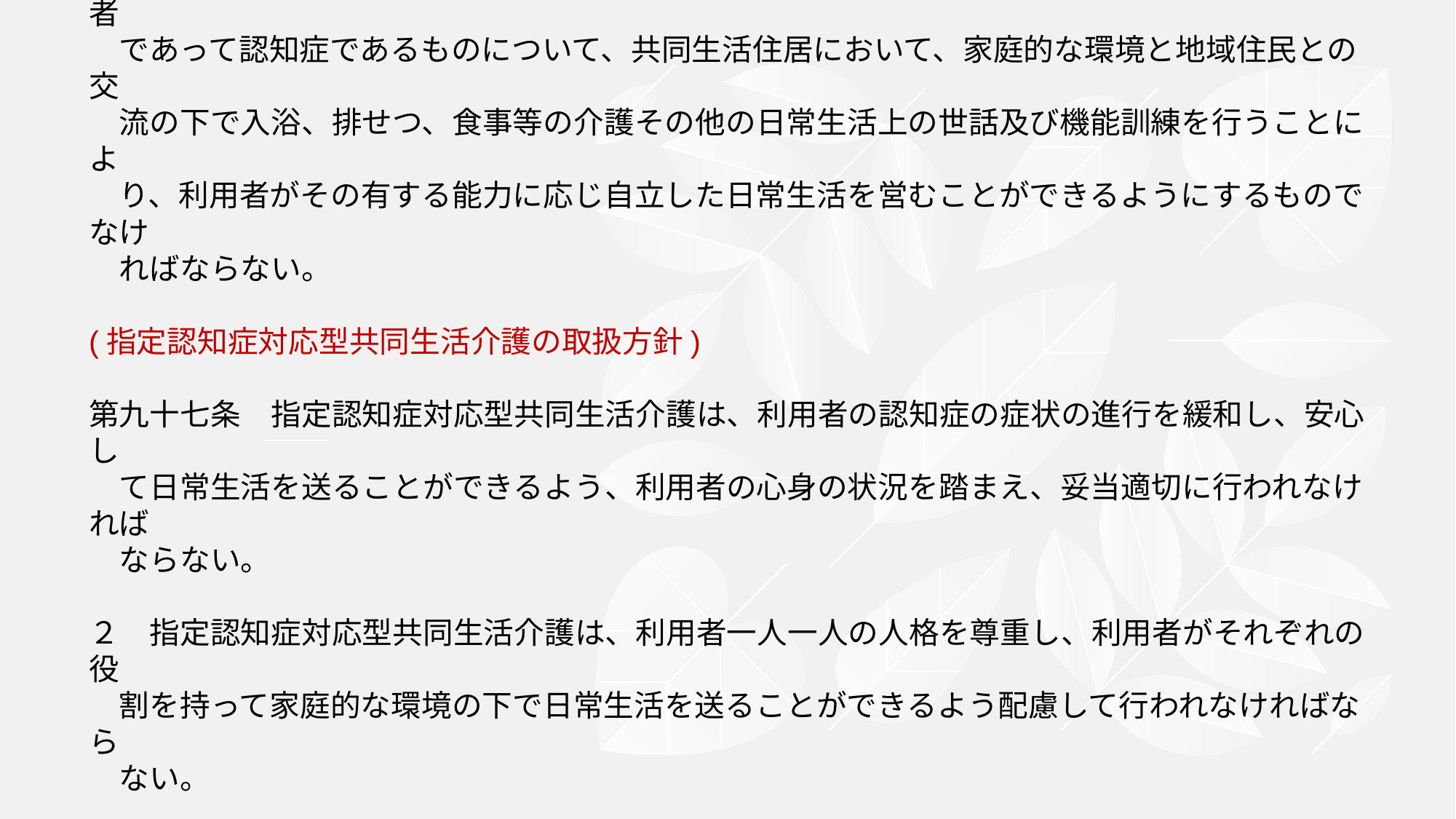

# ◎認知症対応型共同生活介護 第八十九条　指定地域密着型サービスに該当する認知症対応型共同生活介護の事業は、要介護者 　であって認知症であるものについて、共同生活住居において、家庭的な環境と地域住民との交 　流の下で入浴、排せつ、食事等の介護その他の日常生活上の世話及び機能訓練を行うことによ 　り、利用者がその有する能力に応じ自立した日常生活を営むことができるようにするものでなけ 　ればならない。 (指定認知症対応型共同生活介護の取扱方針) 第九十七条　指定認知症対応型共同生活介護は、利用者の認知症の症状の進行を緩和し、安心し 　て日常生活を送ることができるよう、利用者の心身の状況を踏まえ、妥当適切に行われなければ 　ならない。 ２　指定認知症対応型共同生活介護は、利用者一人一人の人格を尊重し、利用者がそれぞれの役 　割を持って家庭的な環境の下で日常生活を送ることができるよう配慮して行われなければなら 　ない。 ３　指定認知症対応型共同生活介護は、認知症対応型共同生活介護計画に基づき、漫然かつ画一 　的なものとならないよう配慮して行われなければならない。